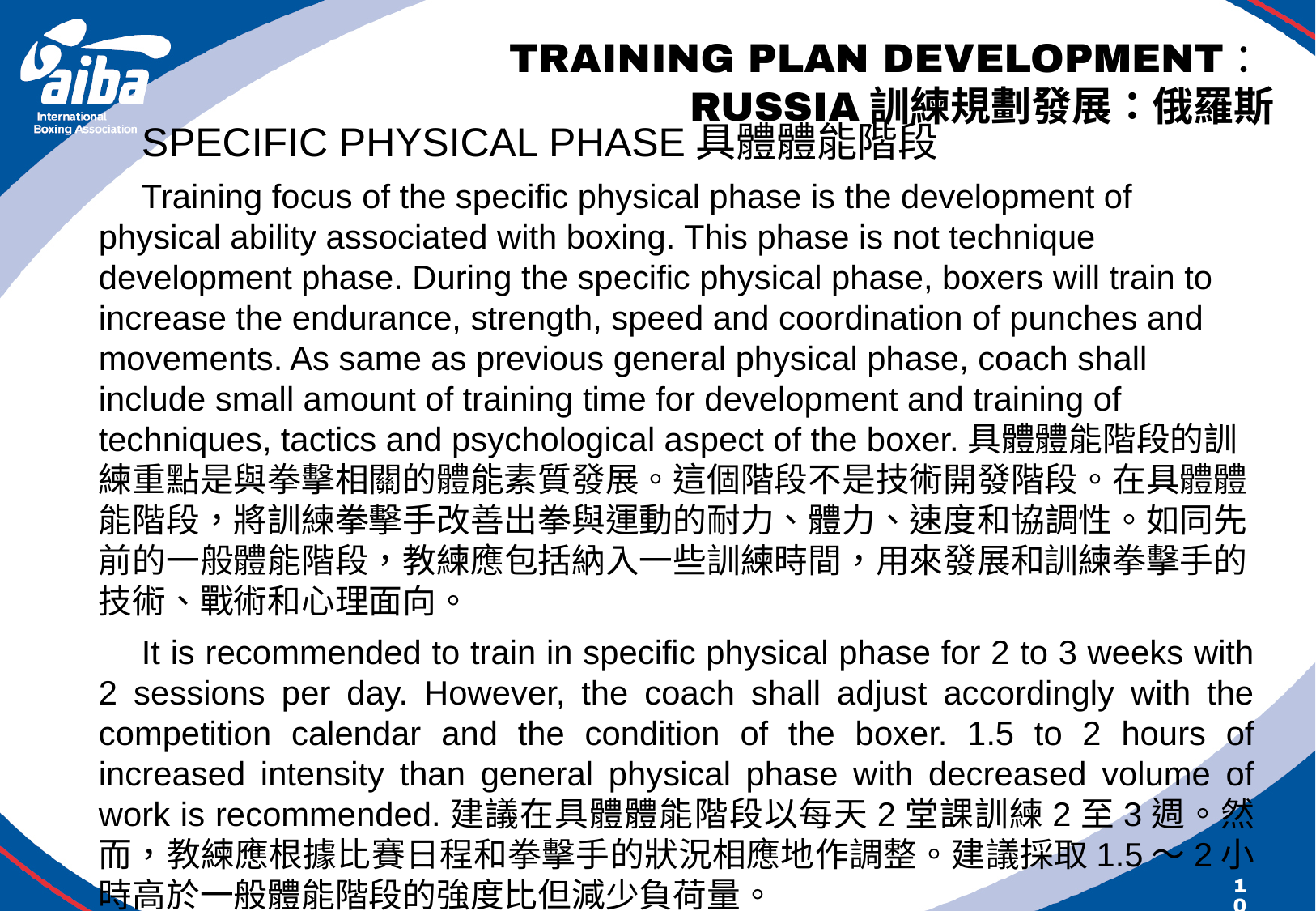

# TRAINING PLAN DEVELOPMENT： RUSSIA訓練規劃發展：俄羅斯
SPECIFIC PHYSICAL PHASE具體體能階段
Training focus of the specific physical phase is the development of physical ability associated with boxing. This phase is not technique development phase. During the specific physical phase, boxers will train to increase the endurance, strength, speed and coordination of punches and movements. As same as previous general physical phase, coach shall include small amount of training time for development and training of techniques, tactics and psychological aspect of the boxer.具體體能階段的訓練重點是與拳擊相關的體能素質發展。這個階段不是技術開發階段。在具體體能階段，將訓練拳擊手改善出拳與運動的耐力、體力、速度和協調性。如同先前的一般體能階段，教練應包括納入一些訓練時間，用來發展和訓練拳擊手的技術、戰術和心理面向。
It is recommended to train in specific physical phase for 2 to 3 weeks with 2 sessions per day. However, the coach shall adjust accordingly with the competition calendar and the condition of the boxer. 1.5 to 2 hours of increased intensity than general physical phase with decreased volume of work is recommended.建議在具體體能階段以每天2堂課訓練2至3週。然而，教練應根據比賽日程和拳擊手的狀況相應地作調整。建議採取1.5〜2小時高於一般體能階段的強度比但減少負荷量。
103